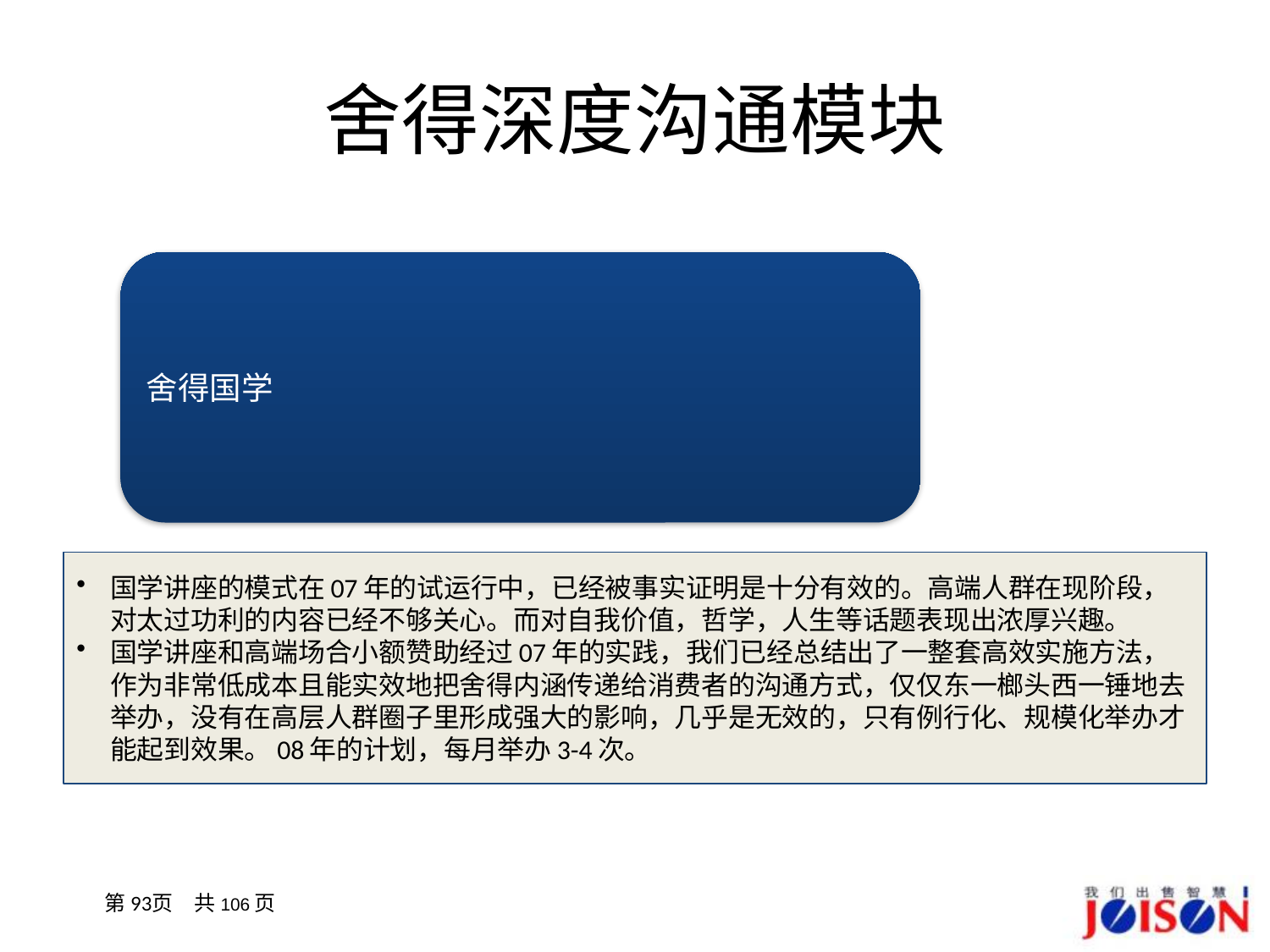

# 舍得深度沟通模块
舍得国学
国学讲座的模式在07年的试运行中，已经被事实证明是十分有效的。高端人群在现阶段，对太过功利的内容已经不够关心。而对自我价值，哲学，人生等话题表现出浓厚兴趣。
国学讲座和高端场合小额赞助经过07年的实践，我们已经总结出了一整套高效实施方法，作为非常低成本且能实效地把舍得内涵传递给消费者的沟通方式，仅仅东一榔头西一锤地去举办，没有在高层人群圈子里形成强大的影响，几乎是无效的，只有例行化、规模化举办才能起到效果。08年的计划，每月举办3-4次。